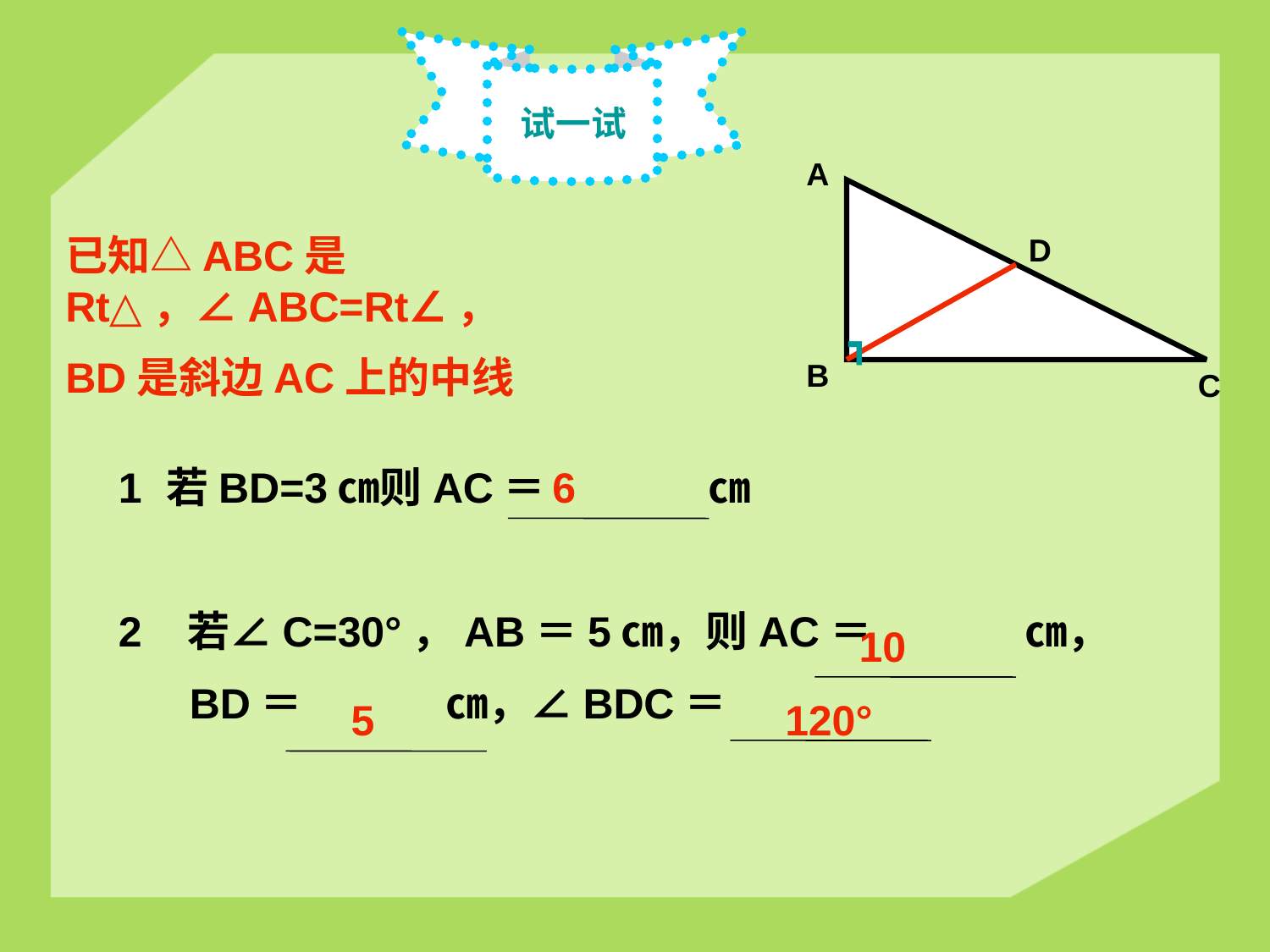

试一试
A

D

┓
B
C
已知△ABC是Rt△，∠ABC=Rt∠，
BD是斜边AC上的中线
若BD=3㎝则AC＝                 ㎝

2   若∠C=30°，AB＝5㎝，则AC＝                ㎝，
      BD＝               ㎝，∠BDC＝
6

10

5
120°